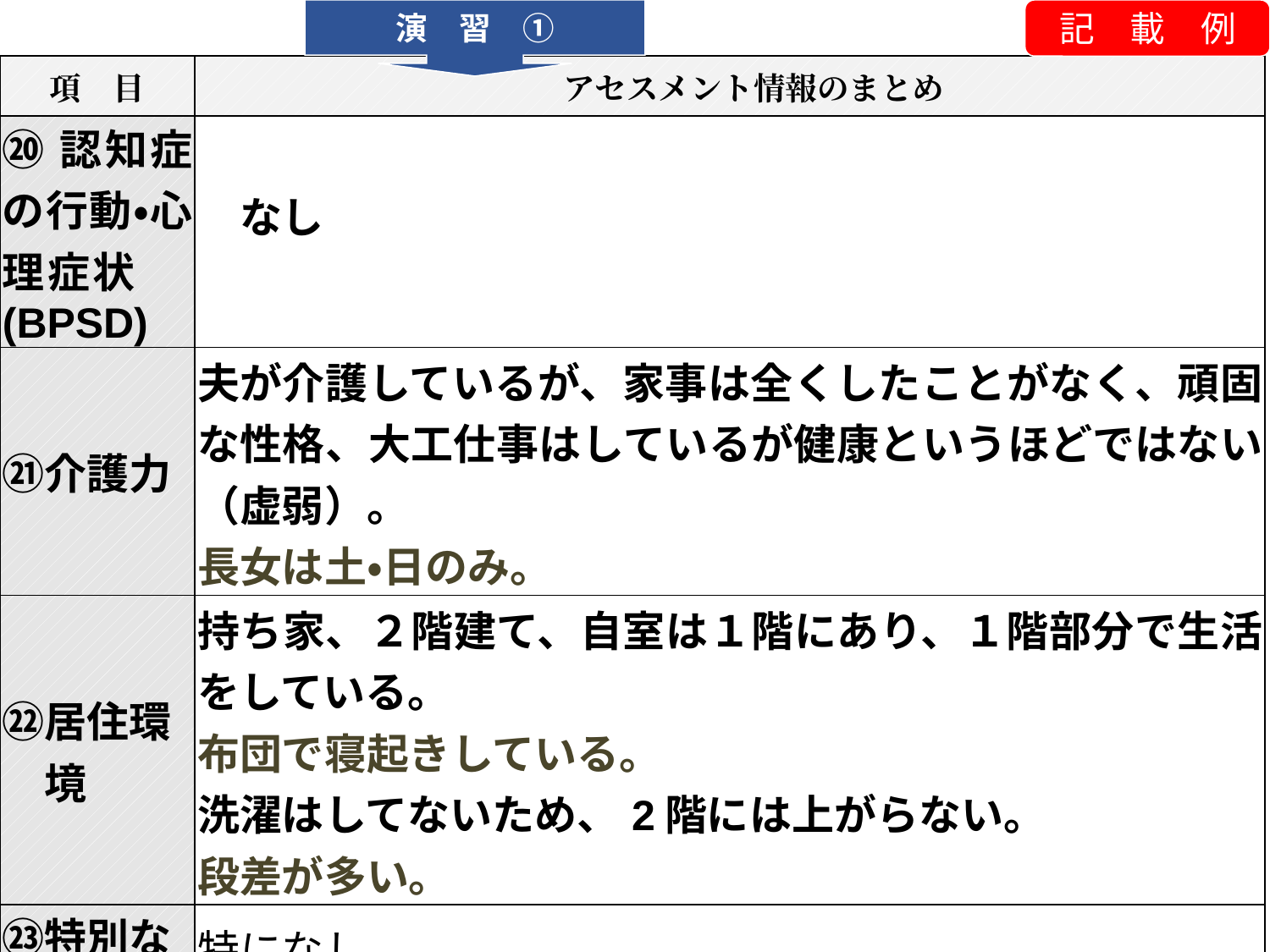

演　習　①
記　載　例
| 項　目 | アセスメント情報のまとめ |
| --- | --- |
| ⑳認知症の行動・心理症状　(BPSD) | なし |
| ㉑介護力 | 夫が介護しているが、家事は全くしたことがなく、頑固な性格、大工仕事はしているが健康というほどではない（虚弱）。 長女は土・日のみ。 |
| ㉒居住環 　境 | 持ち家、２階建て、自室は１階にあり、１階部分で生活をしている。 布団で寝起きしている。 洗濯はしてないため、2階には上がらない。 段差が多い。 |
| ㉓特別な状況 | 特になし。 |